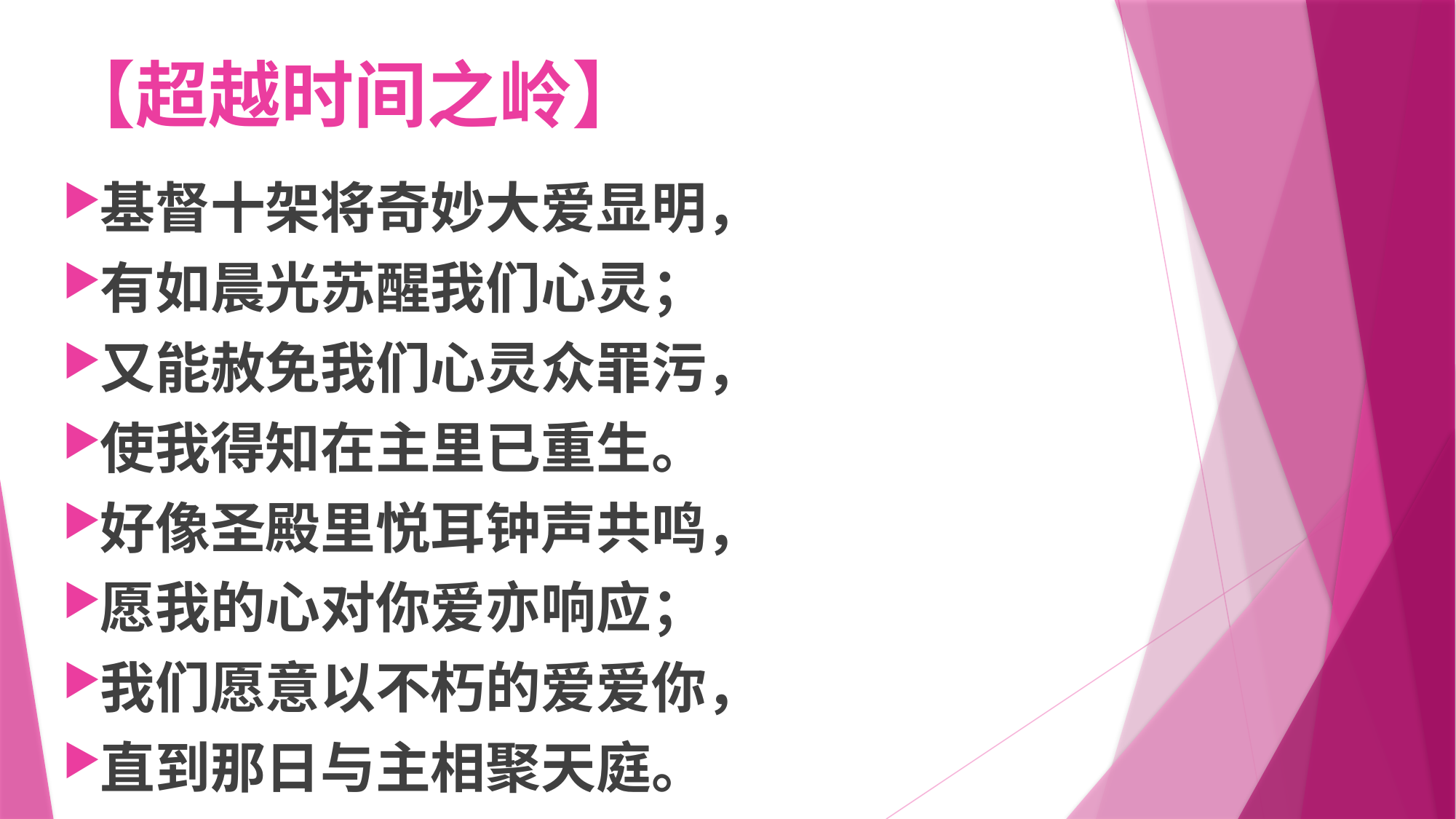

# 【超越时间之岭】
基督十架将奇妙大爱显明，
有如晨光苏醒我们心灵；
又能赦免我们心灵众罪污，
使我得知在主里已重生。
好像圣殿里悦耳钟声共鸣，
愿我的心对你爱亦响应；
我们愿意以不朽的爱爱你，
直到那日与主相聚天庭。